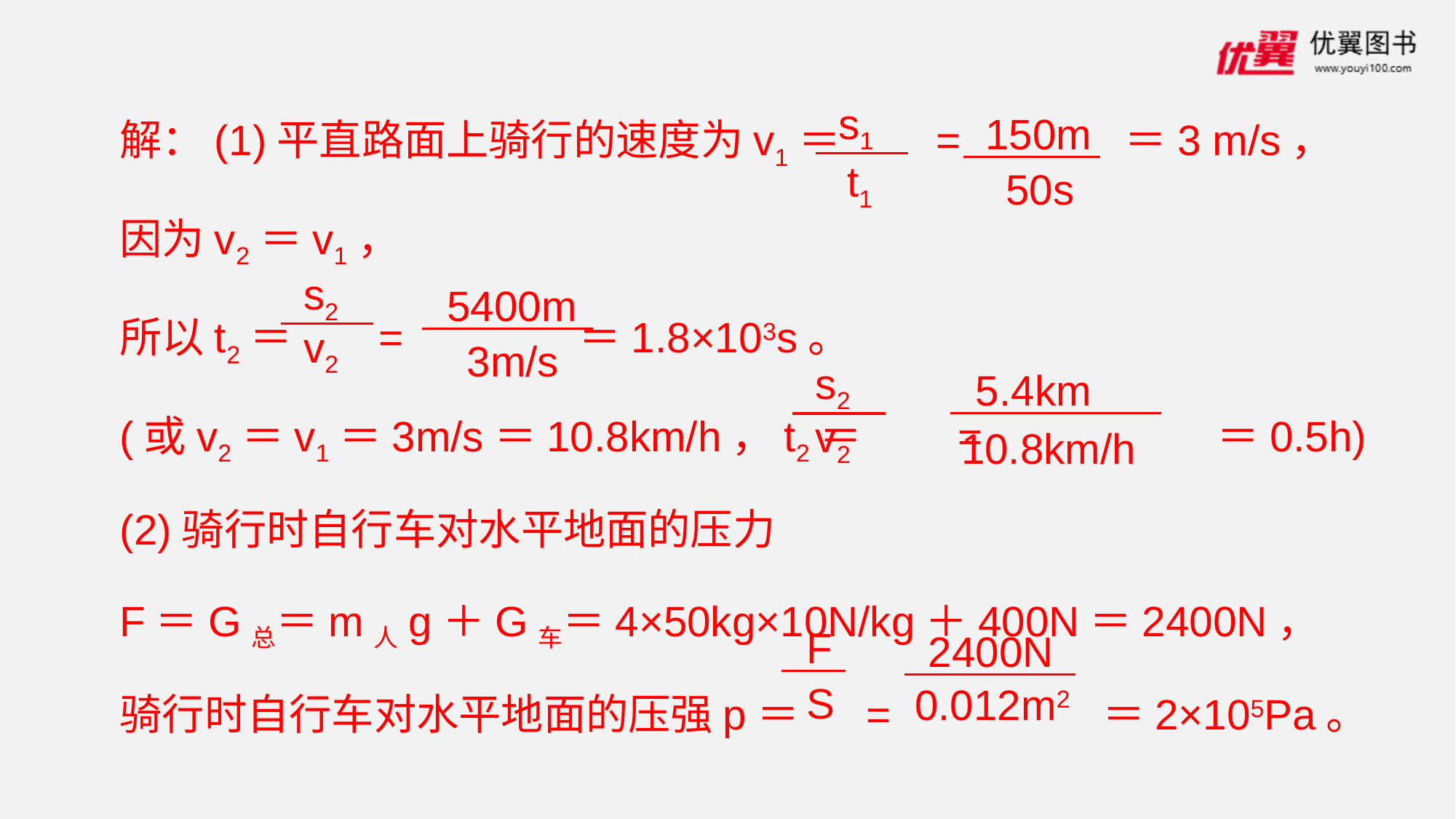

s1
t1
解：(1)平直路面上骑行的速度为v1＝         =             ＝3 m/s，
因为v2＝v1，
所以t2＝        =              ＝1.8×103s。
(或v2＝v1＝3m/s＝10.8km/h，t2＝         =                   ＝0.5h)
(2)骑行时自行车对水平地面的压力
F＝G总＝m人g＋G车＝4×50kg×10N/kg＋400N＝2400N，
骑行时自行车对水平地面的压强p＝      =                 ＝2×105Pa。
150m
50s

s2
v2
5400m
3m/s
s2
v2
5.4km
10.8km/h
F
S
2400N
0.012m2